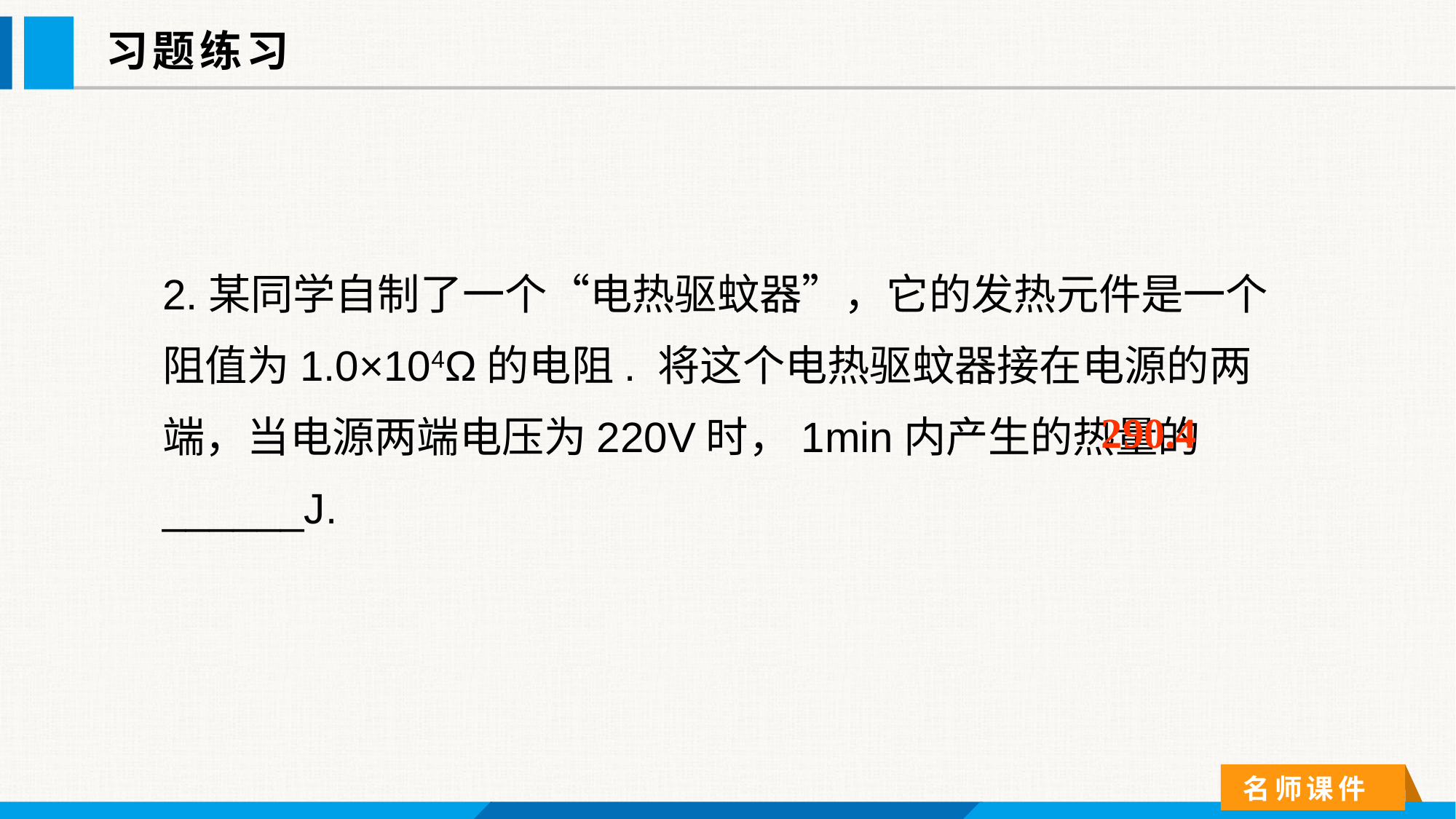

习题练习
2.某同学自制了一个“电热驱蚊器”，它的发热元件是一个阻值为1.0×104Ω的电阻. 将这个电热驱蚊器接在电源的两端，当电源两端电压为220V时，1min内产生的热量的______J.
290.4